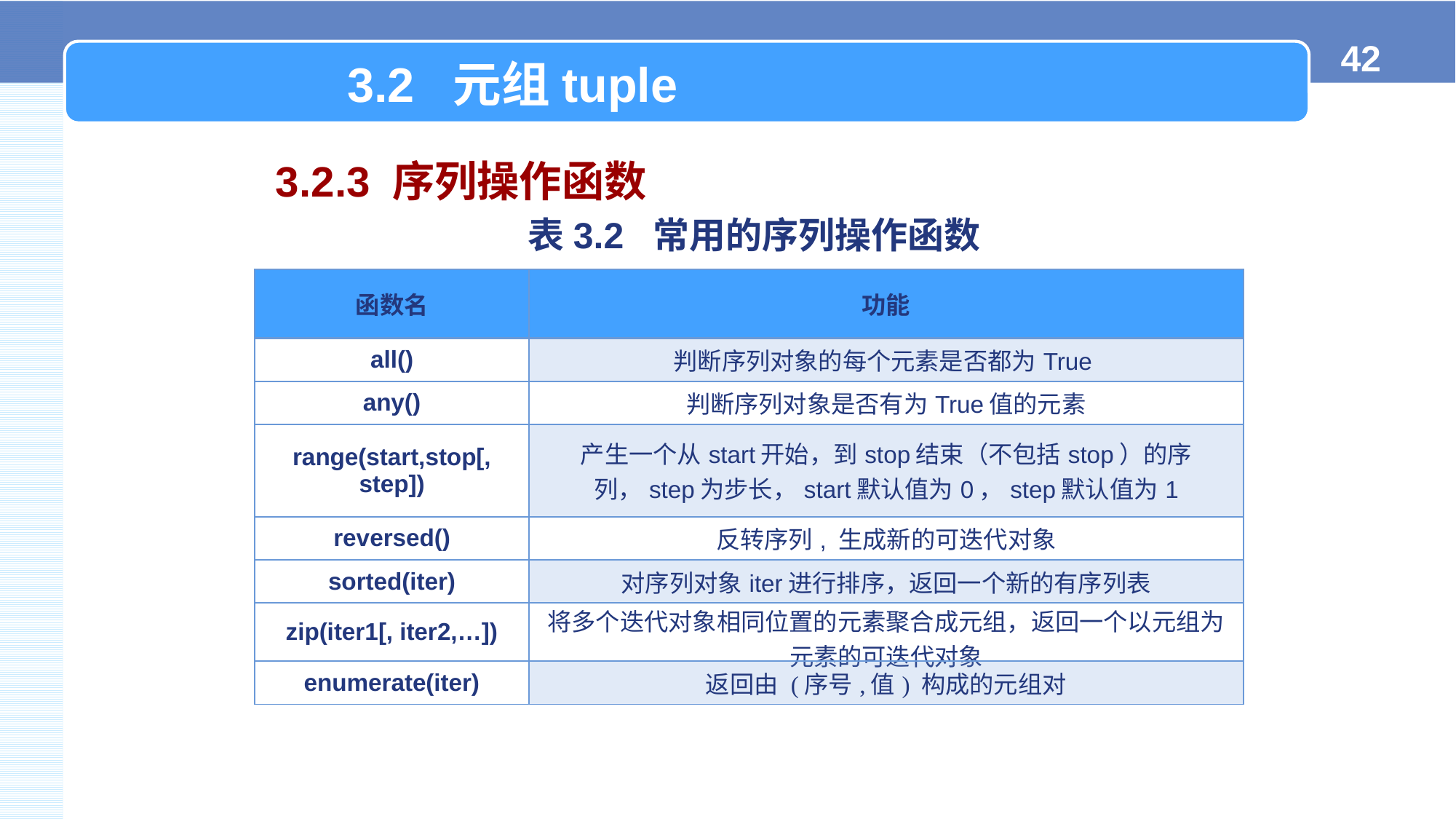

3.2  元组tuple
3.2.3 序列操作函数
表3.2  常用的序列操作函数
| 函数名 | 功能 |
| --- | --- |
| all() | 判断序列对象的每个元素是否都为True |
| any() | 判断序列对象是否有为True值的元素 |
| range(start,stop[, step]) | 产生一个从start开始，到stop结束（不包括stop）的序列，step为步长，start默认值为0，step默认值为1 |
| reversed() | 反转序列, 生成新的可迭代对象 |
| sorted(iter) | 对序列对象iter进行排序，返回一个新的有序列表 |
| zip(iter1[, iter2,…]) | 将多个迭代对象相同位置的元素聚合成元组，返回一个以元组为元素的可迭代对象 |
| enumerate(iter) | 返回由 (序号,值) 构成的元组对 |